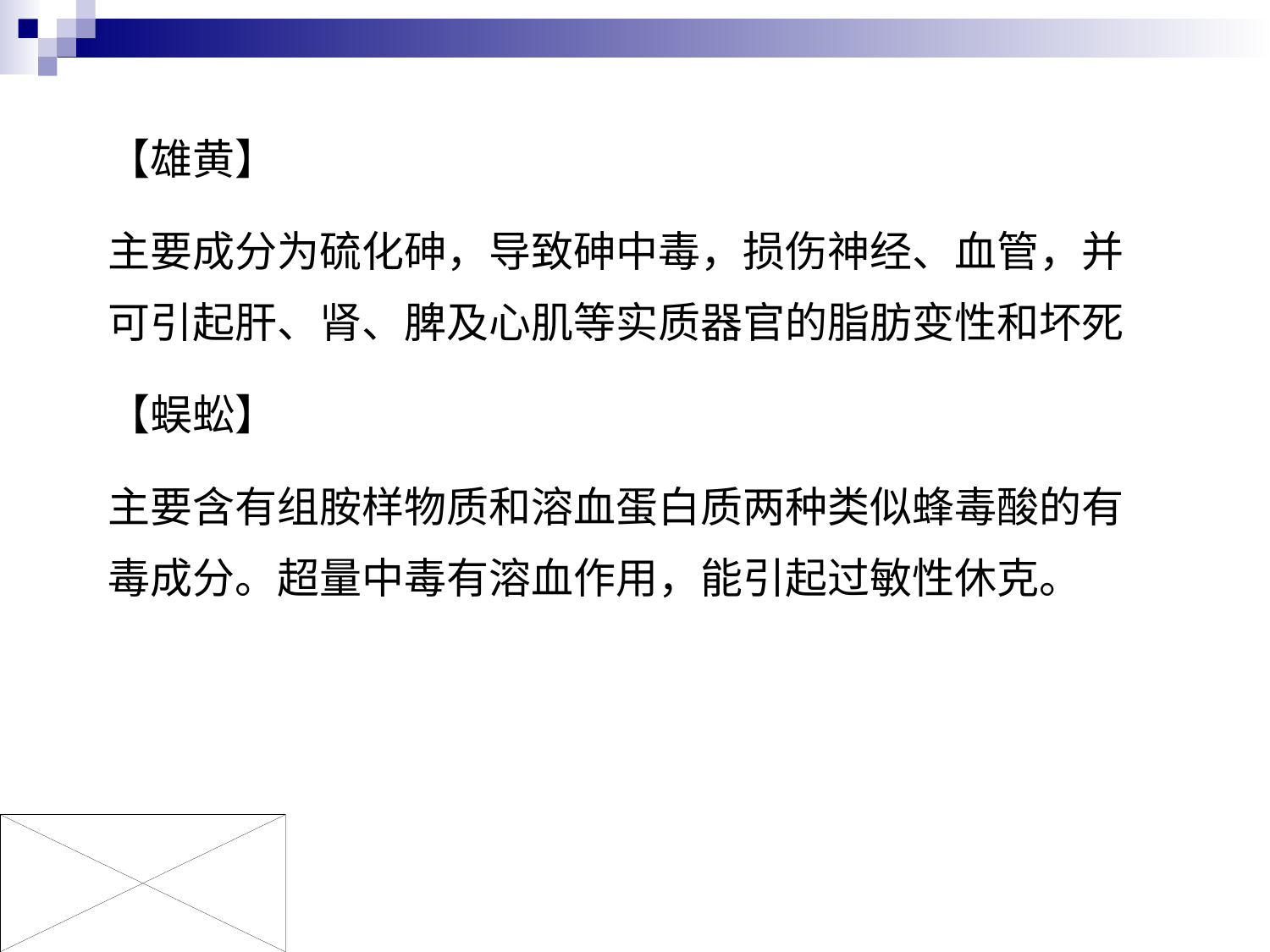

【雄黄】
主要成分为硫化砷，导致砷中毒，损伤神经、血管，并可引起肝、肾、脾及心肌等实质器官的脂肪变性和坏死
【蜈蚣】
主要含有组胺样物质和溶血蛋白质两种类似蜂毒酸的有毒成分。超量中毒有溶血作用，能引起过敏性休克。